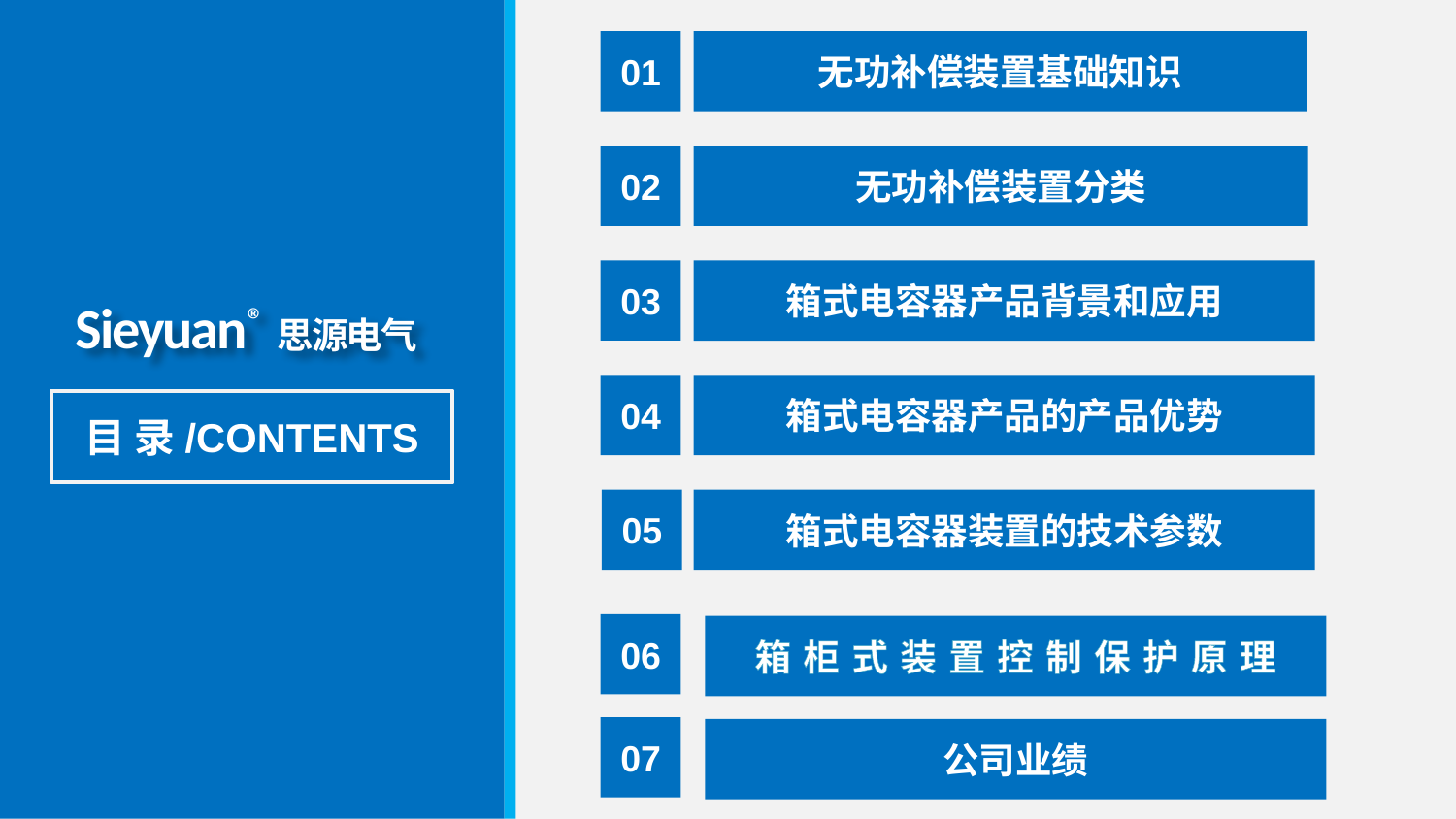

01
无功补偿装置基础知识
无功补偿装置分类
02
箱式电容器产品背景和应用
03
Sieyuan®思源电气
箱式电容器产品的产品优势
04

目 录/CONTENTS
箱式电容器装置的技术参数
05
06
箱柜式装置控制保护原理
07
公司业绩